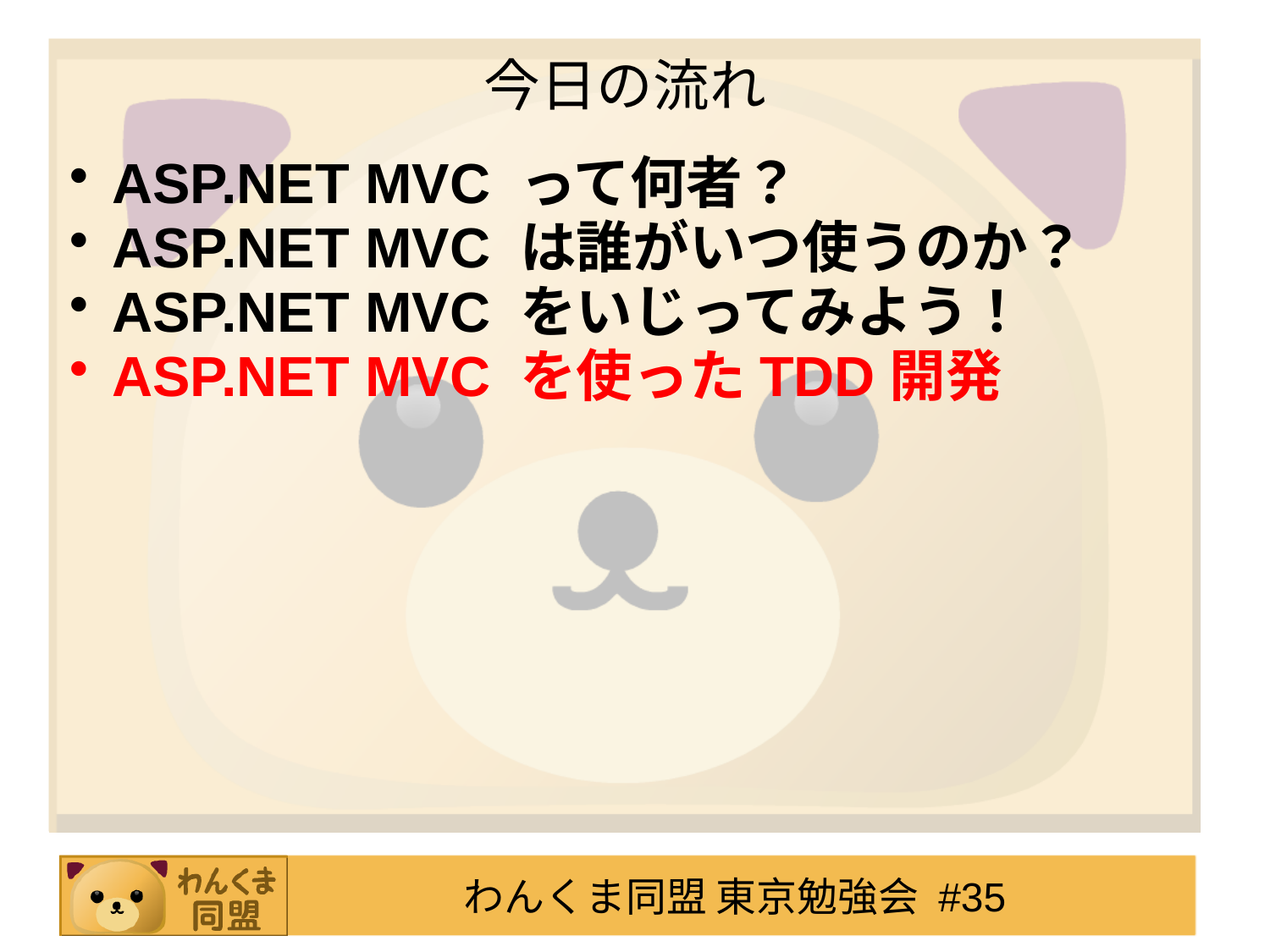

今日の流れ
ASP.NET MVC って何者？
ASP.NET MVC は誰がいつ使うのか？
ASP.NET MVC をいじってみよう！
ASP.NET MVC を使ったTDD開発